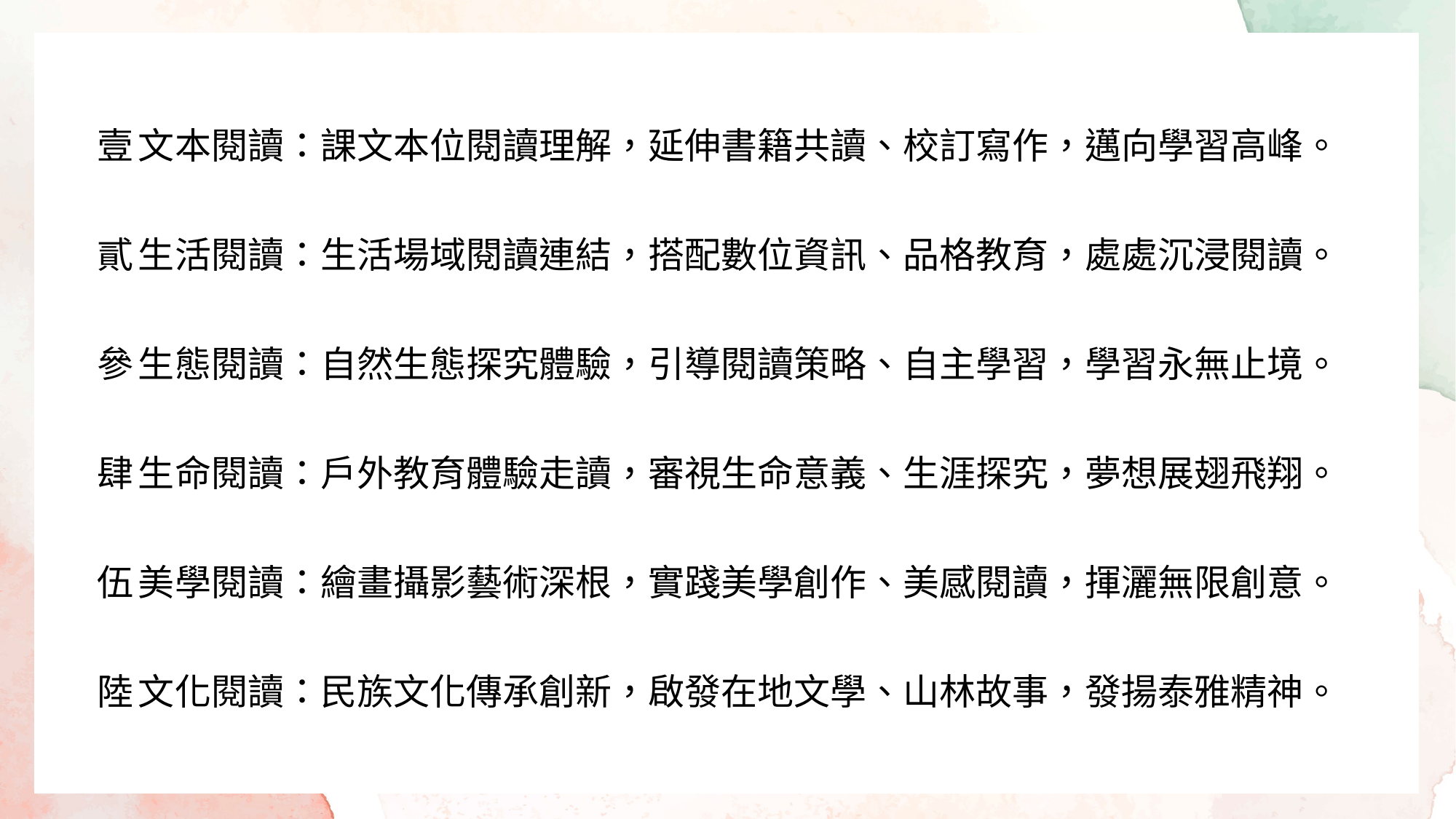

文本閱讀：課文本位閱讀理解，延伸書籍共讀、校訂寫作，邁向學習高峰。
生活閱讀：生活場域閱讀連結，搭配數位資訊、品格教育，處處沉浸閱讀。
生態閱讀：自然生態探究體驗，引導閱讀策略、自主學習，學習永無止境。
生命閱讀：戶外教育體驗走讀，審視生命意義、生涯探究，夢想展翅飛翔。
美學閱讀：繪畫攝影藝術深根，實踐美學創作、美感閱讀，揮灑無限創意。
文化閱讀：民族文化傳承創新，啟發在地文學、山林故事，發揚泰雅精神。